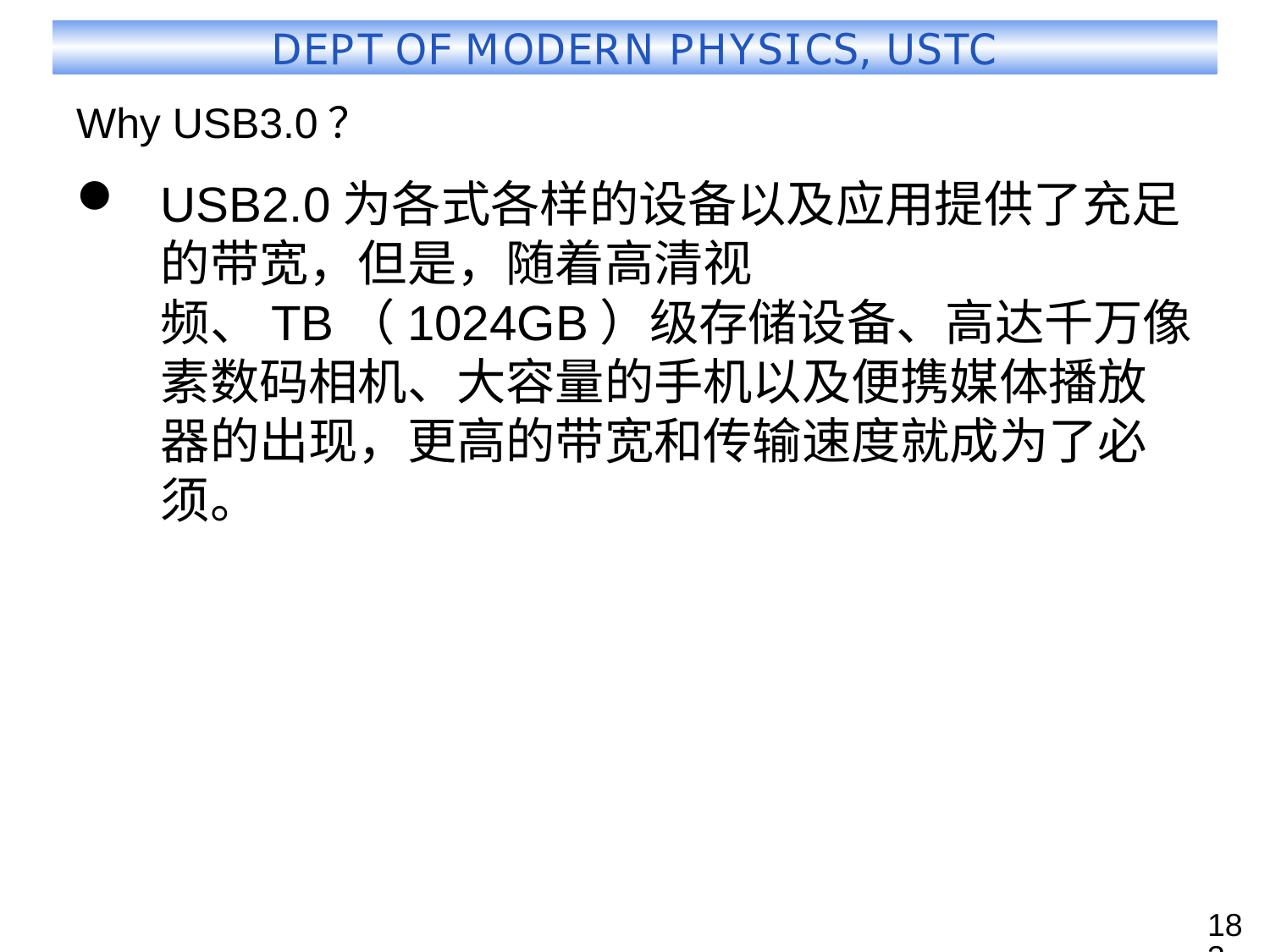

# Why USB3.0？
USB2.0为各式各样的设备以及应用提供了充足的带宽，但是，随着高清视频、TB（1024GB）级存储设备、高达千万像素数码相机、大容量的手机以及便携媒体播放器的出现，更高的带宽和传输速度就成为了必须。

183